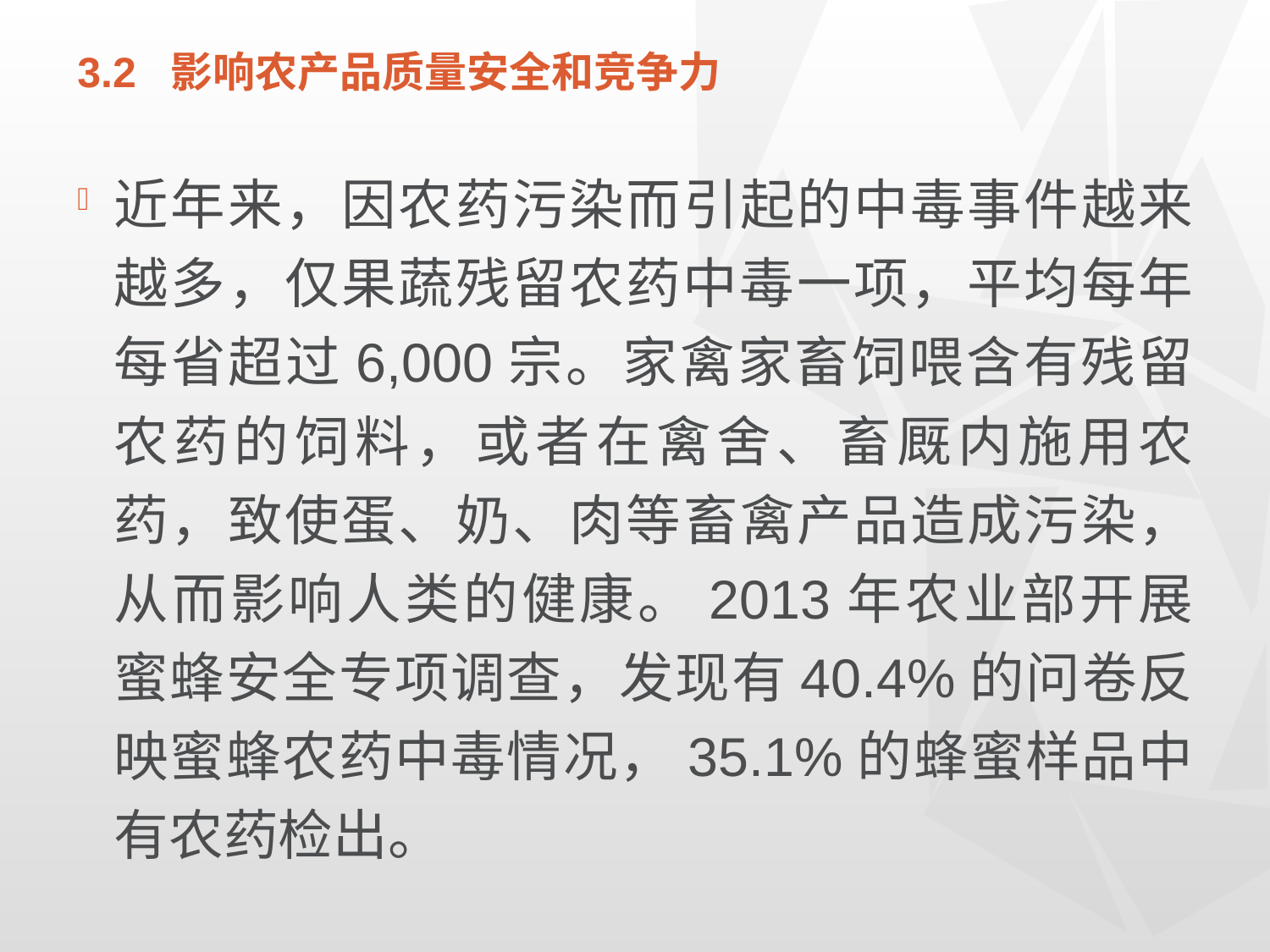

# 3.2  影响农产品质量安全和竞争力
近年来，因农药污染而引起的中毒事件越来越多，仅果蔬残留农药中毒一项，平均每年每省超过6,000宗。家禽家畜饲喂含有残留农药的饲料，或者在禽舍、畜厩内施用农药，致使蛋、奶、肉等畜禽产品造成污染，从而影响人类的健康。2013年农业部开展蜜蜂安全专项调查，发现有40.4%的问卷反映蜜蜂农药中毒情况，35.1%的蜂蜜样品中有农药检出。